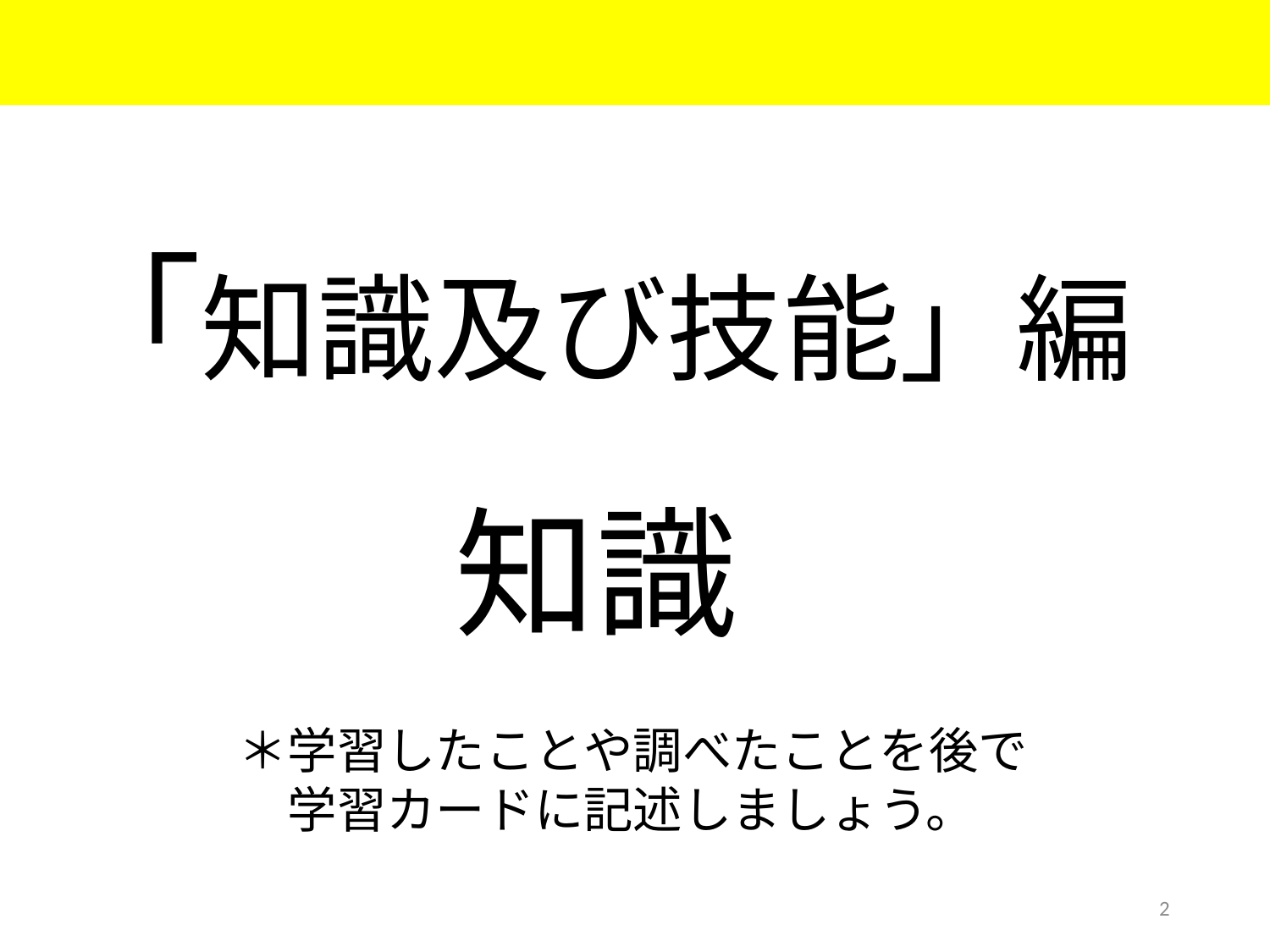

「知識及び技能」編

知識

＊学習したことや調べたことを後で
　学習カードに記述しましょう。
2